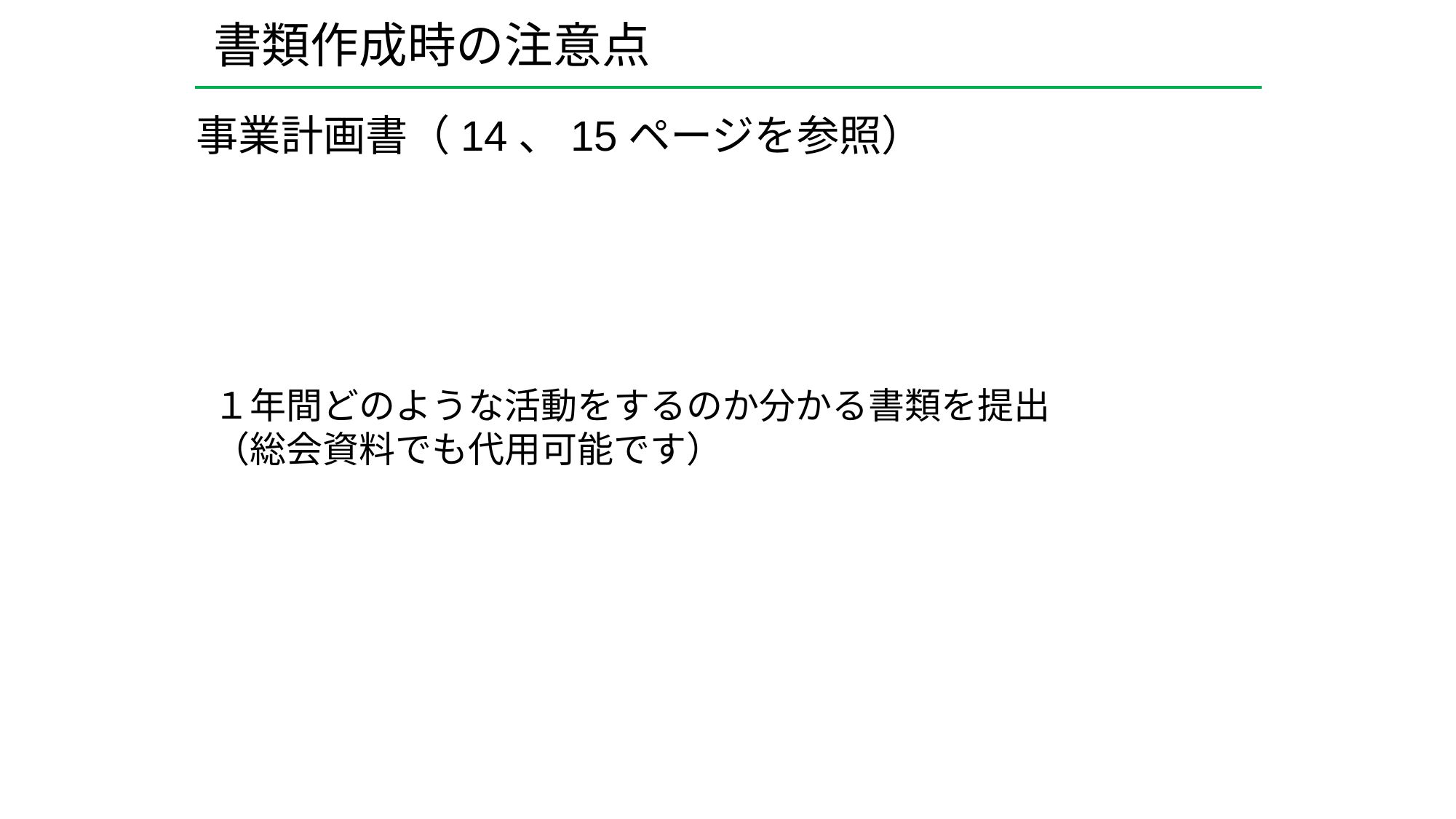

書類作成時の注意点
事業計画書（14、15ページを参照）
１年間どのような活動をするのか分かる書類を提出
（総会資料でも代用可能です）